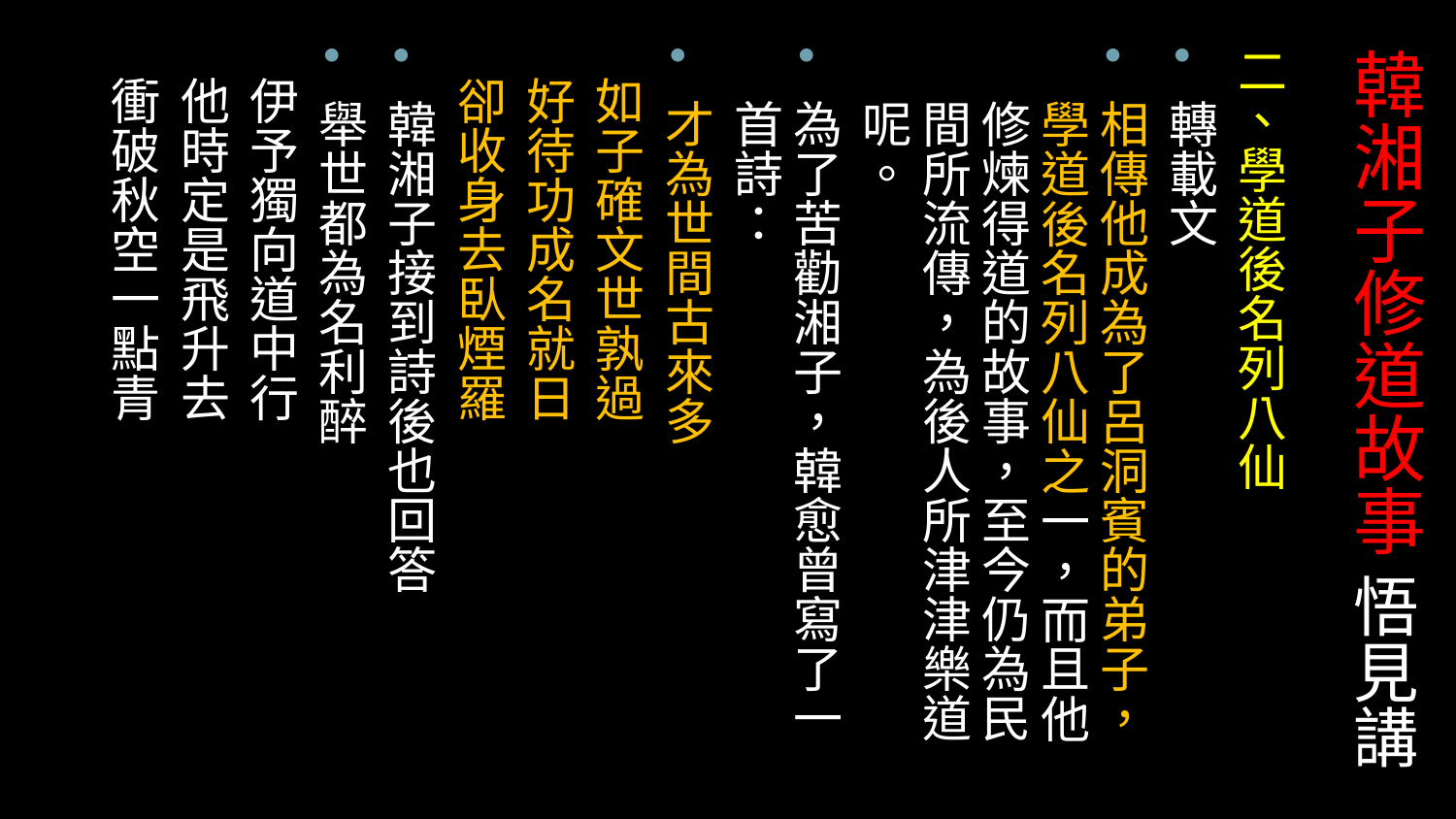

# 韓湘子修道故事 悟見講
二、學道後名列八仙
轉載文
相傳他成為了呂洞賓的弟子，學道後名列八仙之一，而且他修煉得道的故事，至今仍為民間所流傳，為後人所津津樂道呢。
為了苦勸湘子，韓愈曾寫了一首詩：
才為世間古來多
  如子確文世孰過
  好待功成名就日
  卻收身去臥煙羅
韓湘子接到詩後也回答
舉世都為名利醉
  伊予獨向道中行
  他時定是飛升去
  衝破秋空一點青